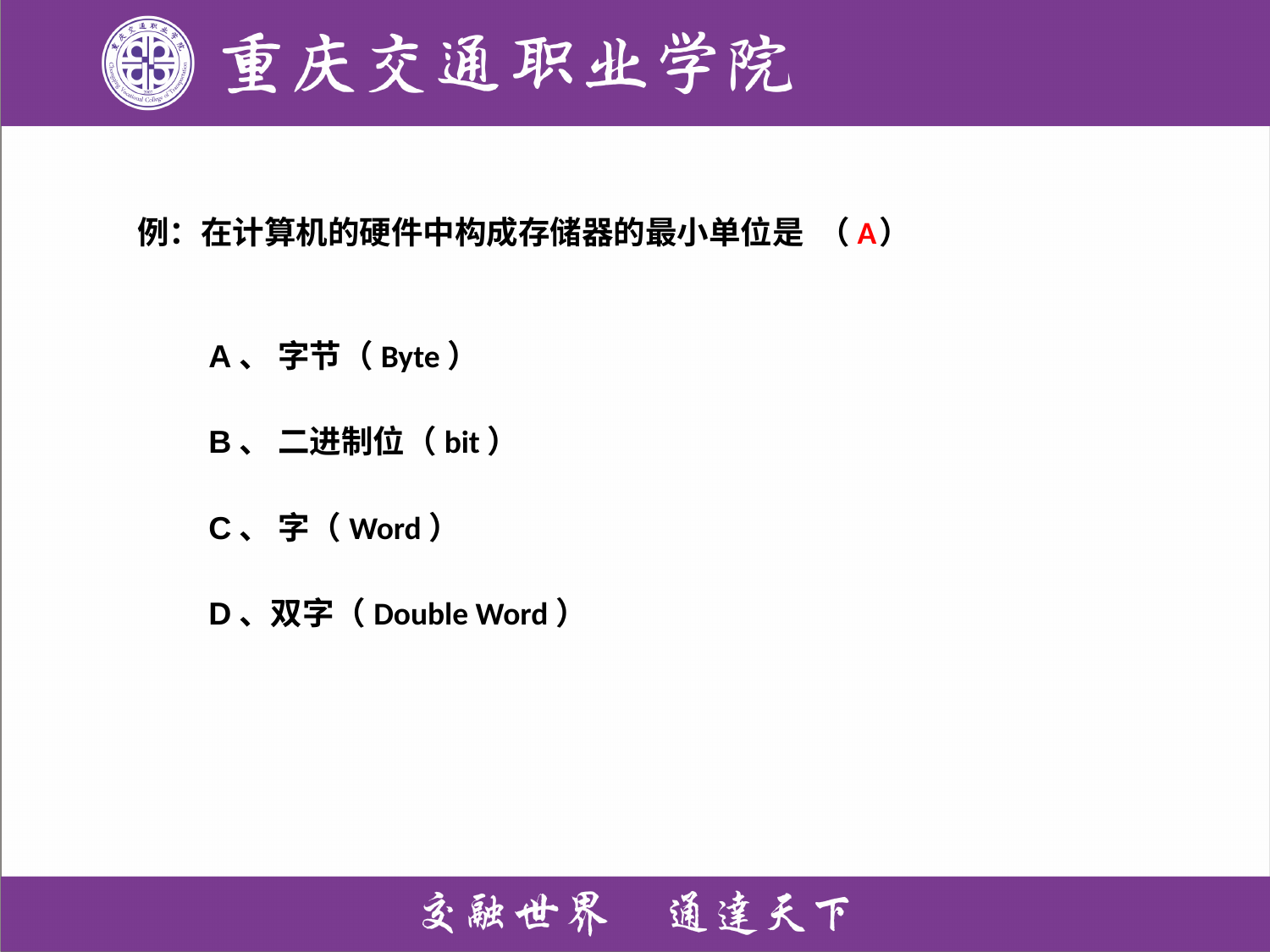

例：在计算机的硬件中构成存储器的最小单位是  （    ）

        A、 字节（Byte）
        B、 二进制位（bit）
        C、 字（Word）
        D、双字（Double Word）
A